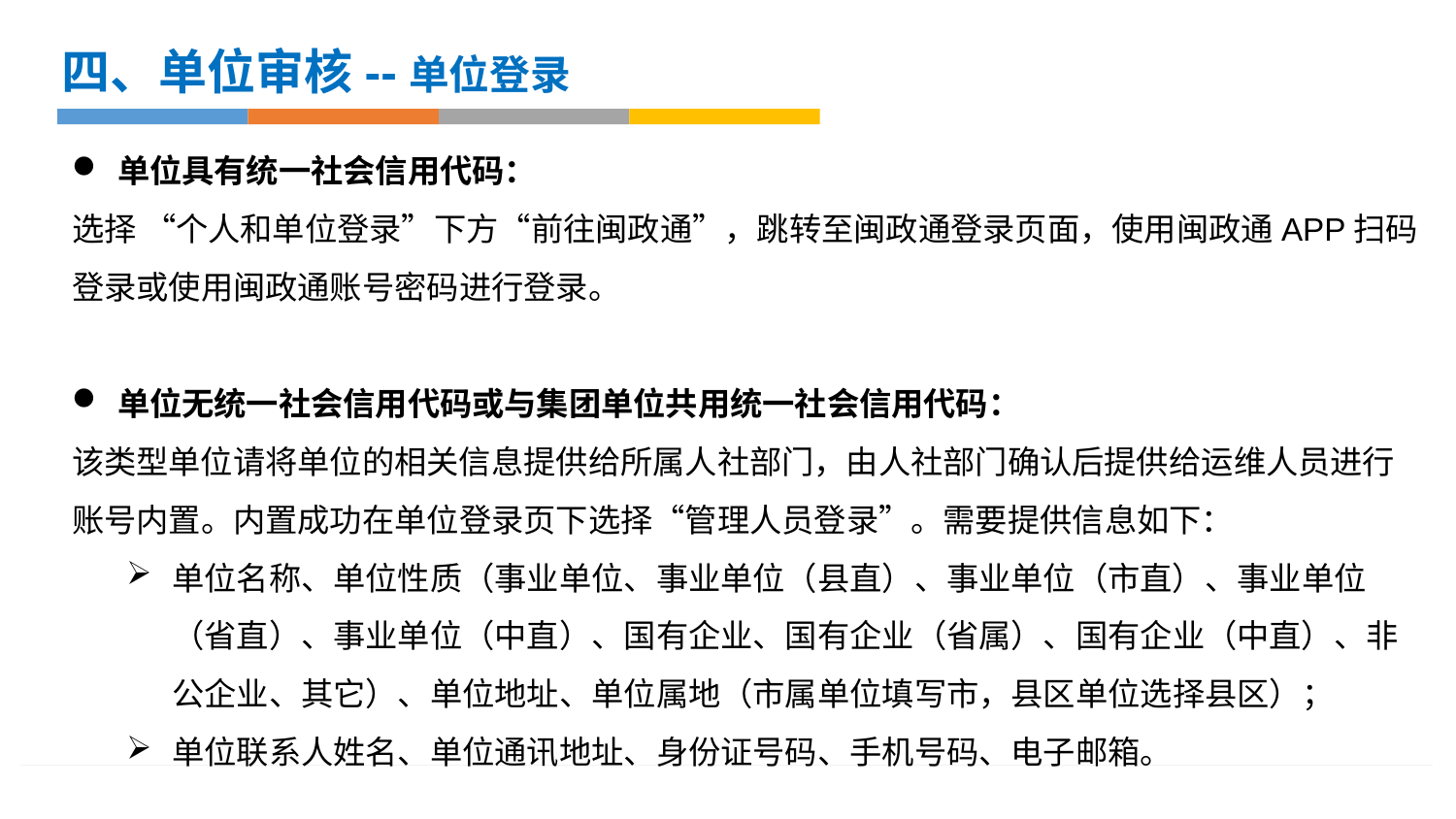

四、单位审核--单位登录

单位具有统一社会信用代码：
选择 “个人和单位登录”下方“前往闽政通”，跳转至闽政通登录页面，使用闽政通APP扫码登录或使用闽政通账号密码进行登录。

单位无统一社会信用代码或与集团单位共用统一社会信用代码：
该类型单位请将单位的相关信息提供给所属人社部门，由人社部门确认后提供给运维人员进行账号内置。内置成功在单位登录页下选择“管理人员登录”。需要提供信息如下：
单位名称、单位性质（事业单位、事业单位（县直）、事业单位（市直）、事业单位（省直）、事业单位（中直）、国有企业、国有企业（省属）、国有企业（中直）、非公企业、其它）、单位地址、单位属地（市属单位填写市，县区单位选择县区）；
单位联系人姓名、单位通讯地址、身份证号码、手机号码、电子邮箱。